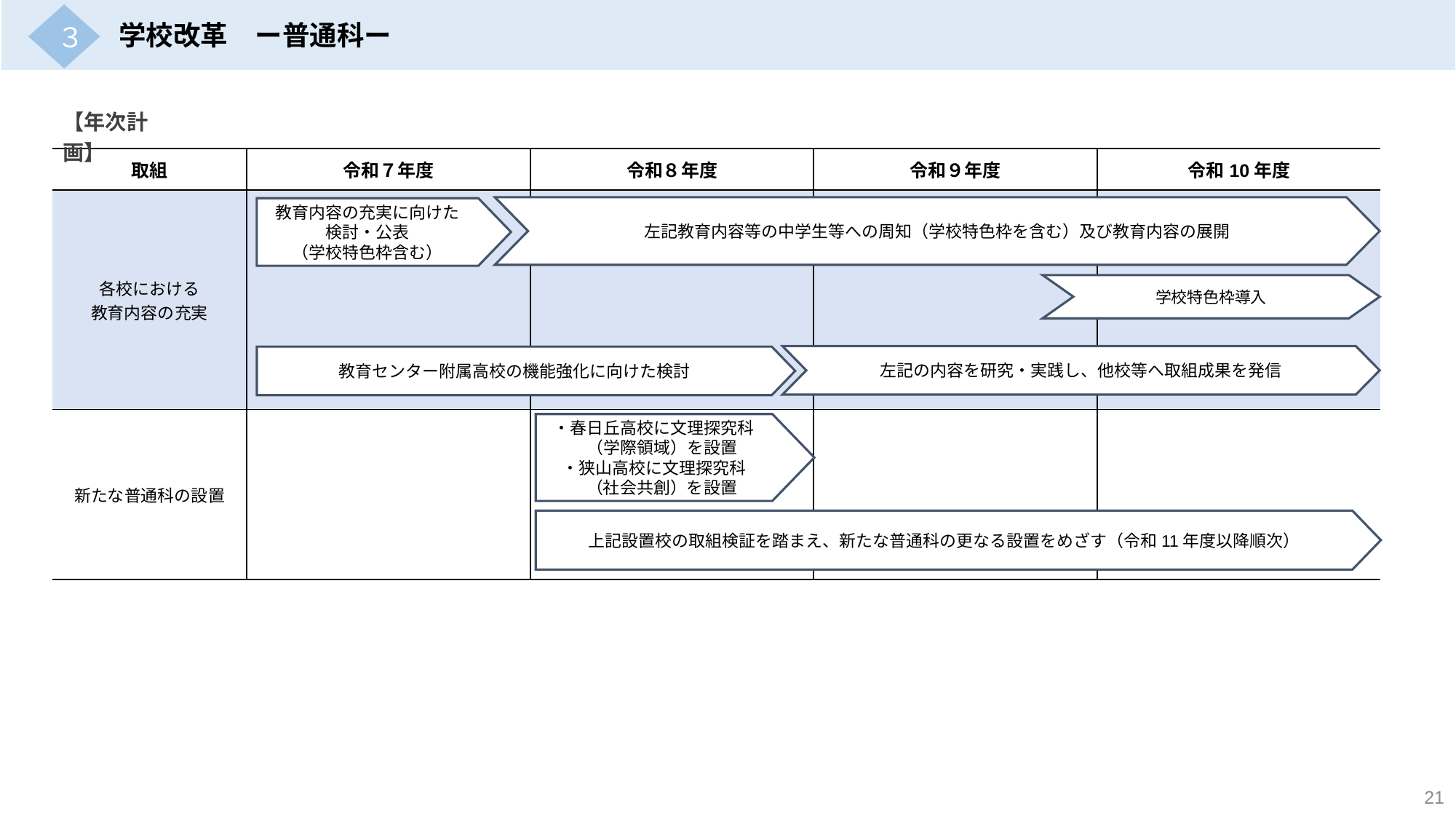

３
学校改革　ー普通科ー
【年次計画】
| 取組 | 令和７年度 | 令和８年度 | 令和９年度 | 令和10年度 |
| --- | --- | --- | --- | --- |
| 各校における 教育内容の充実 |  |  |  |  |
| 新たな普通科の設置 |  |  |  |  |
左記教育内容等の中学生等への周知（学校特色枠を含む）及び教育内容の展開
教育内容の充実に向けた
検討・公表
（学校特色枠含む）
学校特色枠導入
左記の内容を研究・実践し、他校等へ取組成果を発信
教育センター附属高校の機能強化に向けた検討
・春日丘高校に文理探究科
　（学際領域）を設置
・狭山高校に文理探究科
   （社会共創）を設置
上記設置校の取組検証を踏まえ、新たな普通科の更なる設置をめざす（令和11年度以降順次）
21